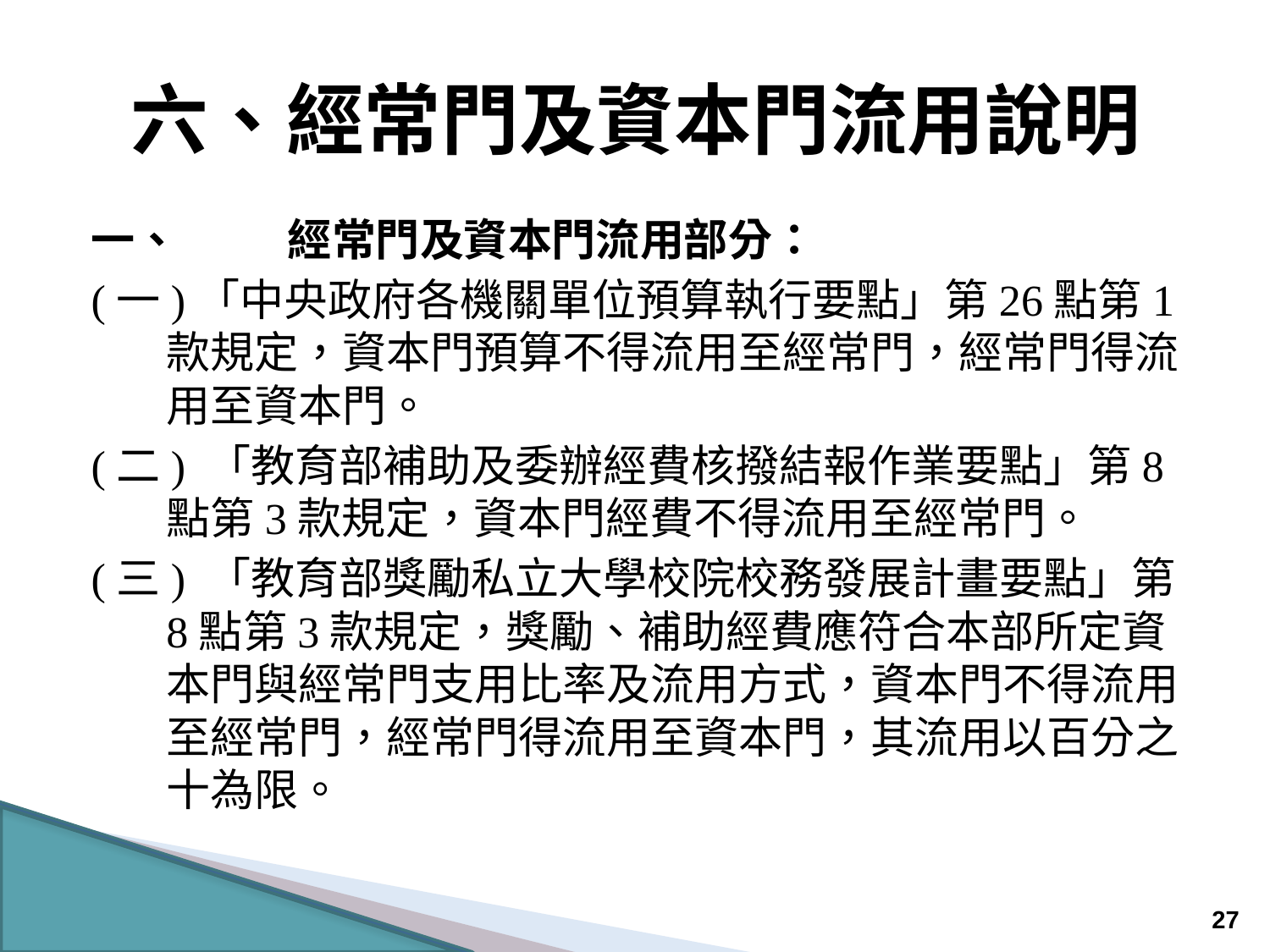

# 六、經常門及資本門流用說明

一、	經常門及資本門流用部分：
(一)「中央政府各機關單位預算執行要點」第26點第1款規定，資本門預算不得流用至經常門，經常門得流用至資本門。
(二) 「教育部補助及委辦經費核撥結報作業要點」第8點第3款規定，資本門經費不得流用至經常門。
(三) 「教育部獎勵私立大學校院校務發展計畫要點」第8點第3款規定，獎勵、補助經費應符合本部所定資本門與經常門支用比率及流用方式，資本門不得流用至經常門，經常門得流用至資本門，其流用以百分之十為限。

27